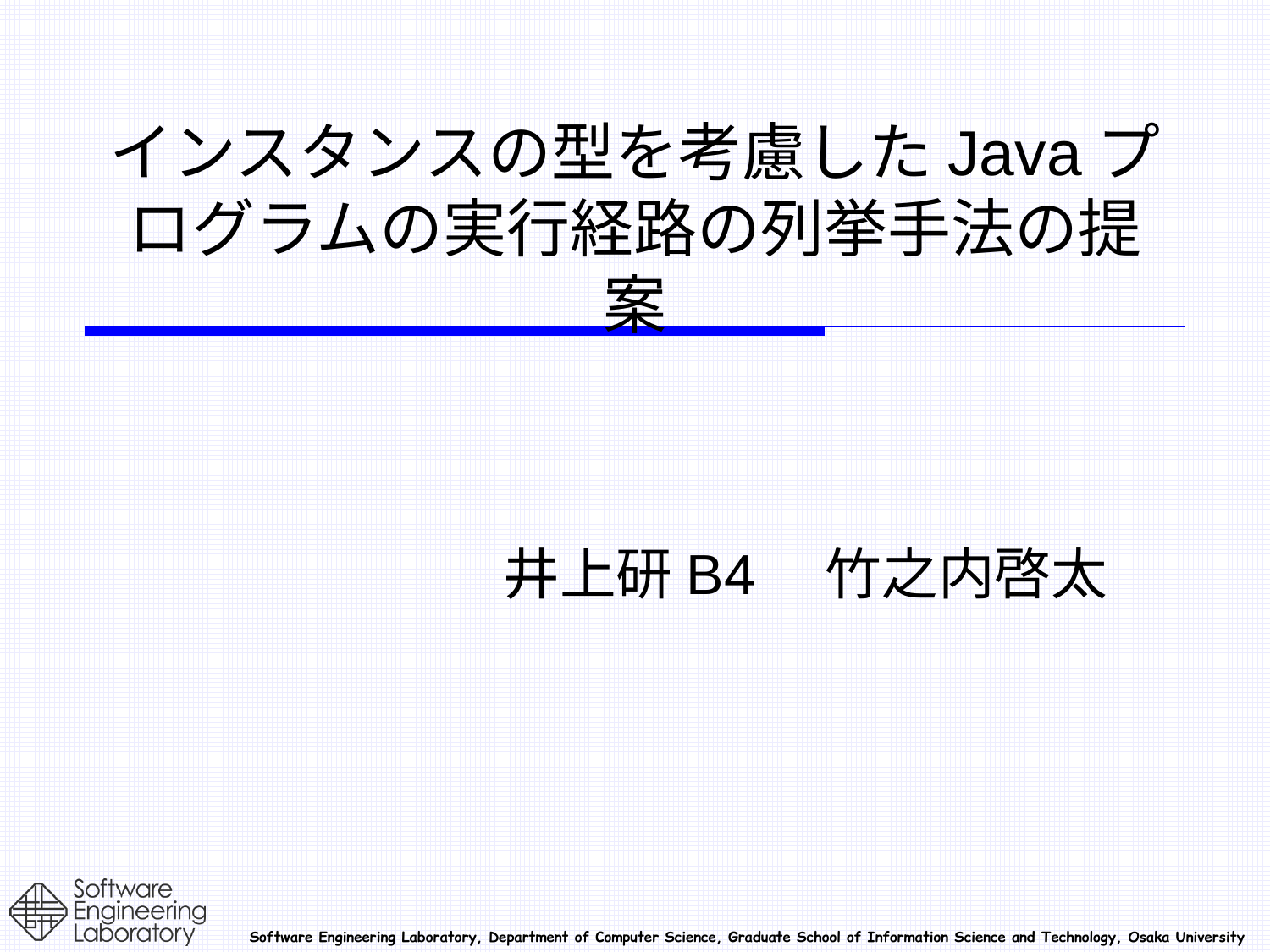

# インスタンスの型を考慮したJavaプログラムの実行経路の列挙手法の提案
井上研B4　竹之内啓太